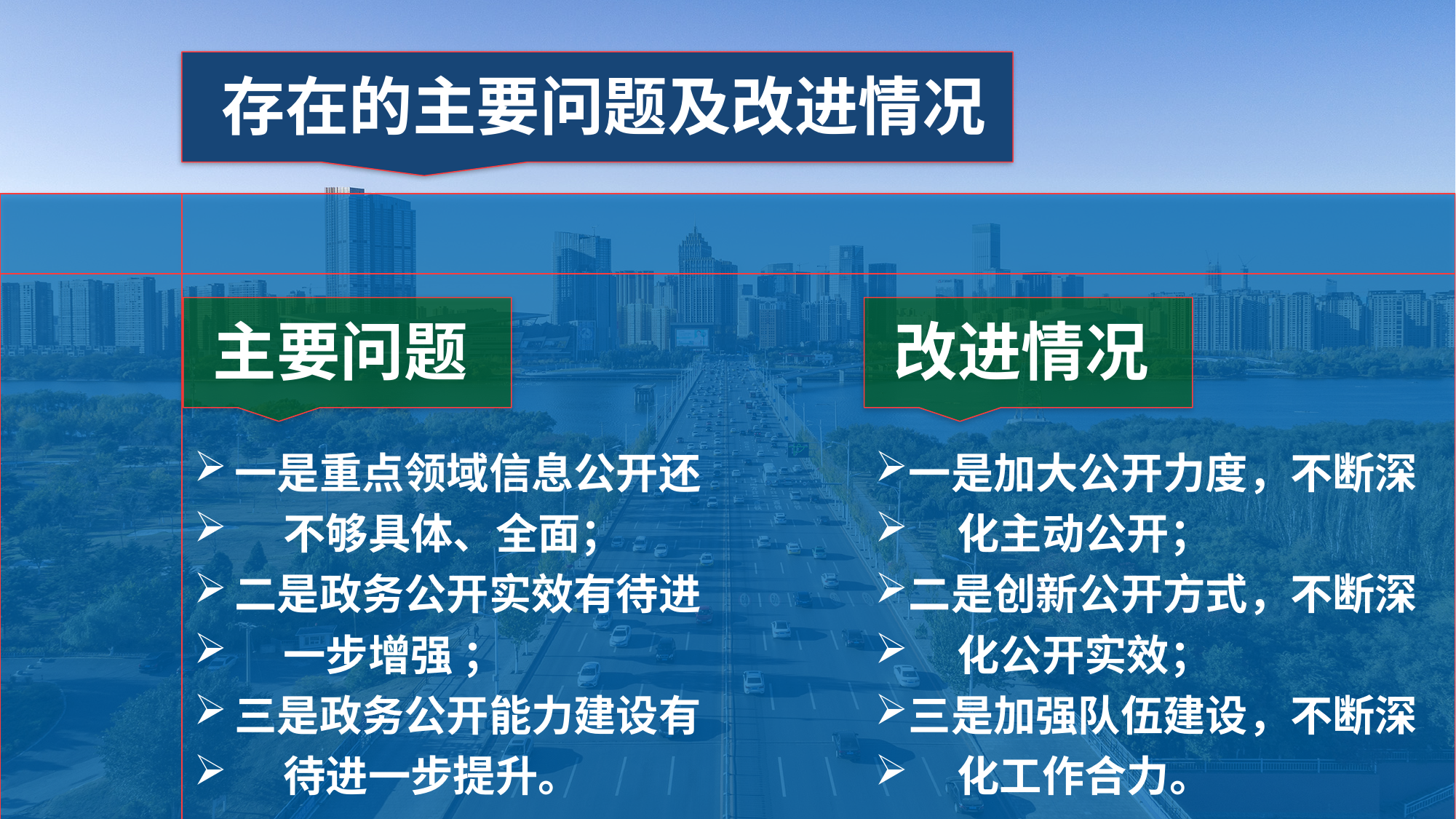

存在的主要问题及改进情况

主要问题
改进情况
一是重点领域信息公开还
    不够具体、全面；
二是政务公开实效有待进
    一步增强 ；
三是政务公开能力建设有
    待进一步提升。
一是加大公开力度，不断深
    化主动公开；
二是创新公开方式，不断深
    化公开实效；
三是加强队伍建设，不断深
    化工作合力。